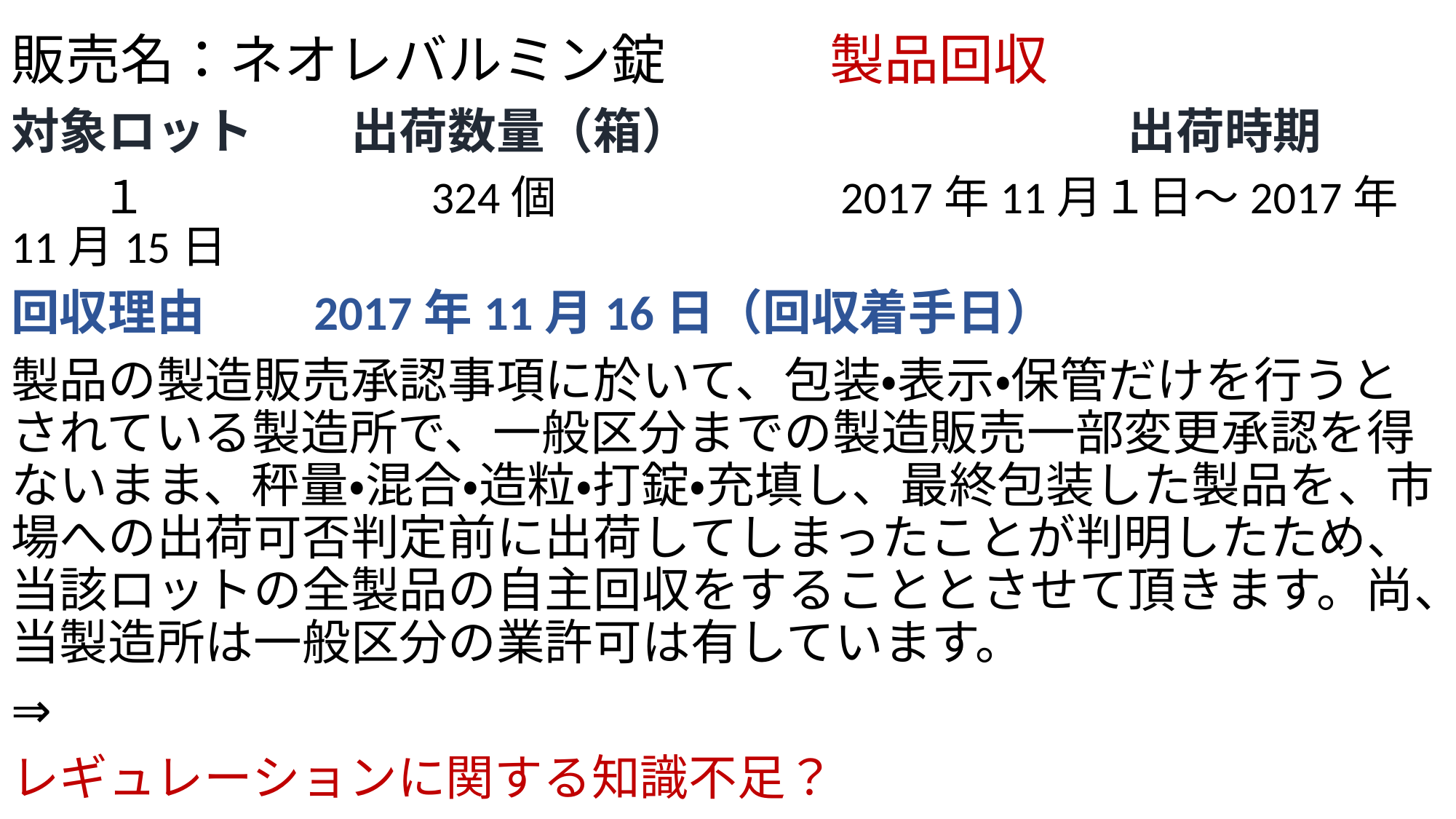

# 販売名：ネオレバルミン錠　　　製品回収
対象ロット　　出荷数量（箱）　　　　　　　　　出荷時期
　　１　　　　　　324個　　　　　　2017年11月１日～2017年11月15日
回収理由　　2017年11月16日（回収着手日）
製品の製造販売承認事項に於いて、包装・表示・保管だけを行うとされている製造所で、一般区分までの製造販売一部変更承認を得ないまま、秤量・混合・造粒・打錠・充填し、最終包装した製品を、市場への出荷可否判定前に出荷してしまったことが判明したため、当該ロットの全製品の自主回収をすることとさせて頂きます。尚、当製造所は一般区分の業許可は有しています。
⇒
レギュレーションに関する知識不足？